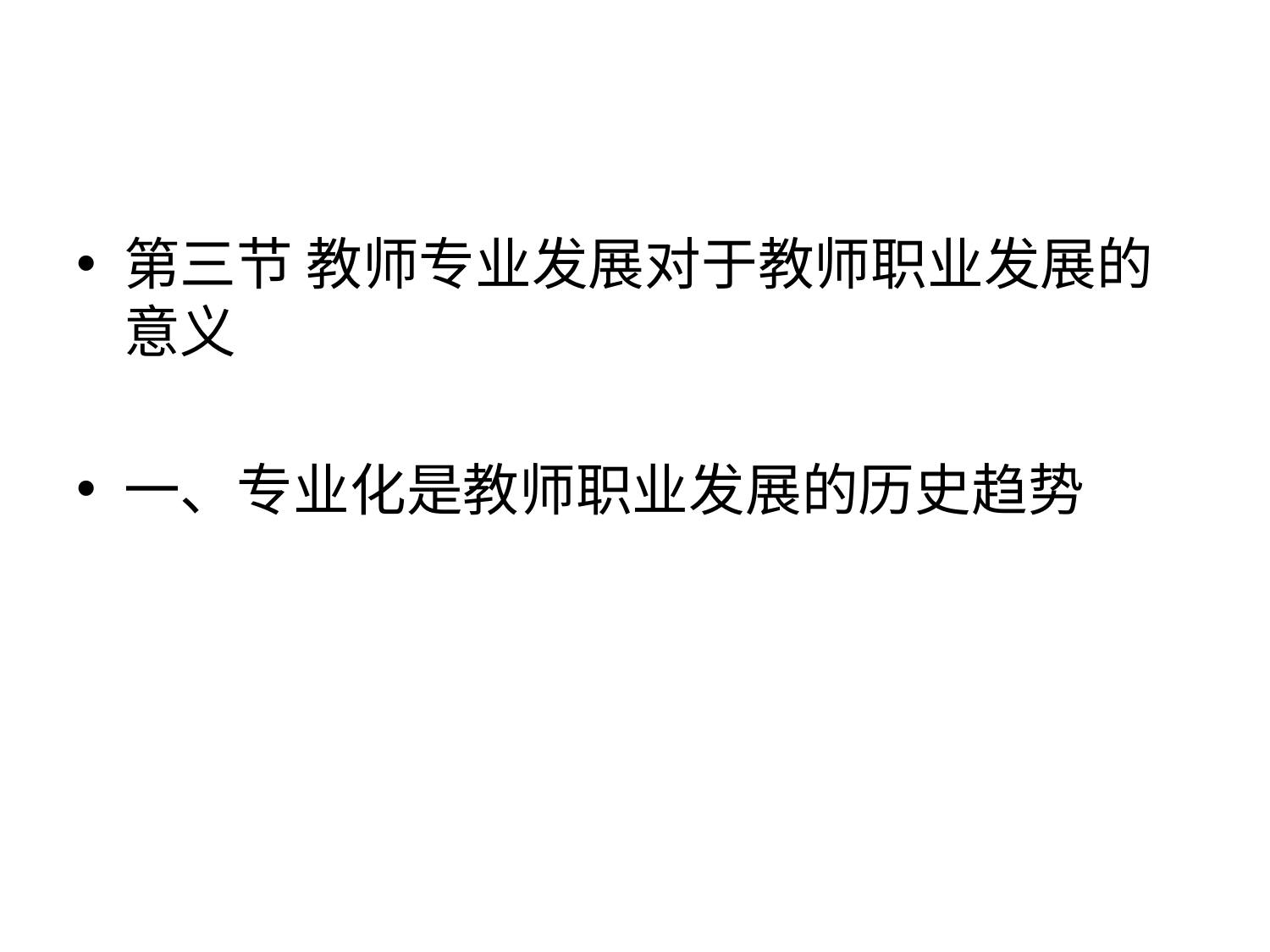

#
第三节 教师专业发展对于教师职业发展的意义

一、专业化是教师职业发展的历史趋势